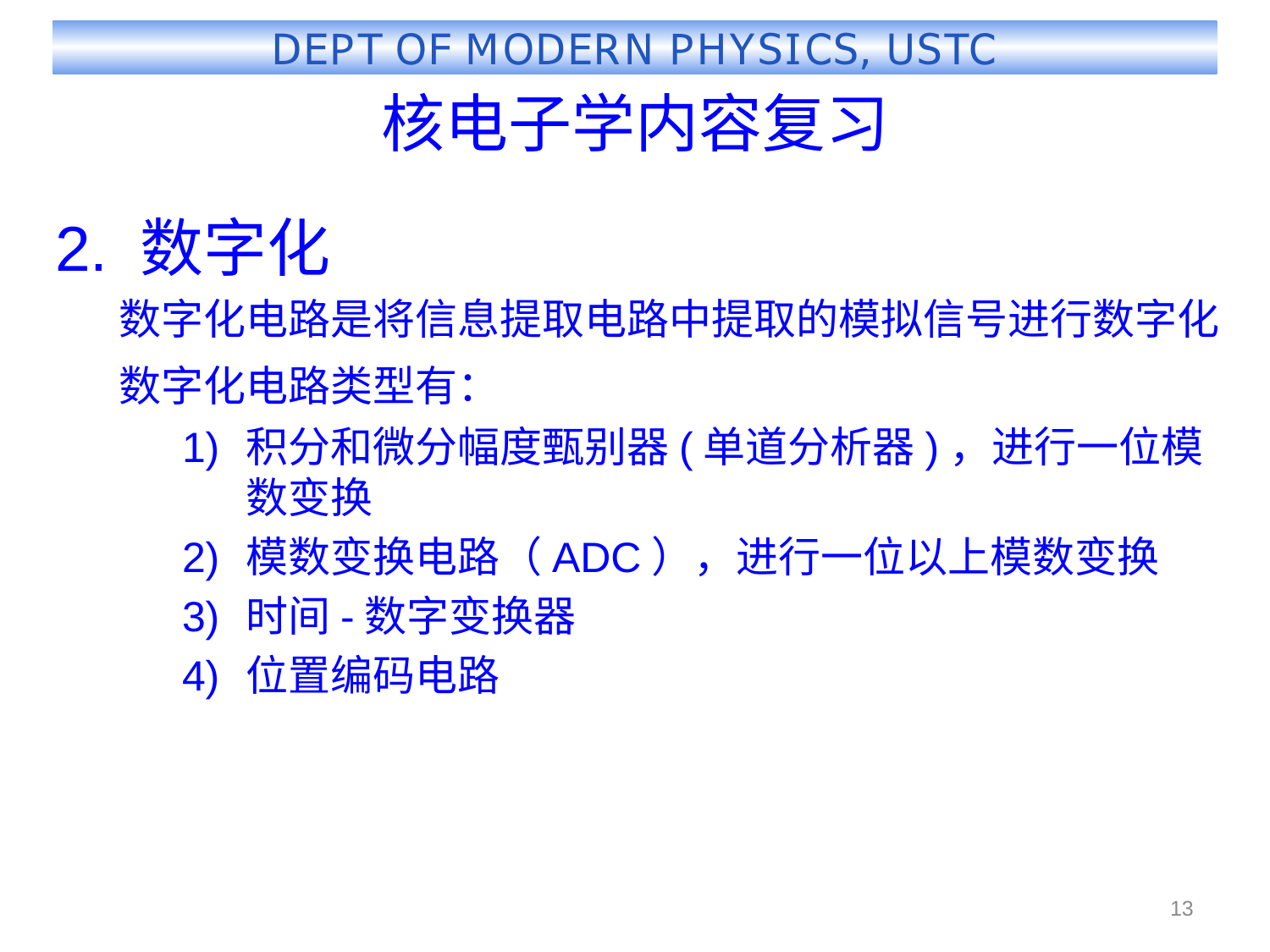

# 核电子学内容复习
数字化
数字化电路是将信息提取电路中提取的模拟信号进行数字化
数字化电路类型有：
积分和微分幅度甄别器(单道分析器)，进行一位模数变换
模数变换电路（ADC），进行一位以上模数变换
时间-数字变换器
位置编码电路
13